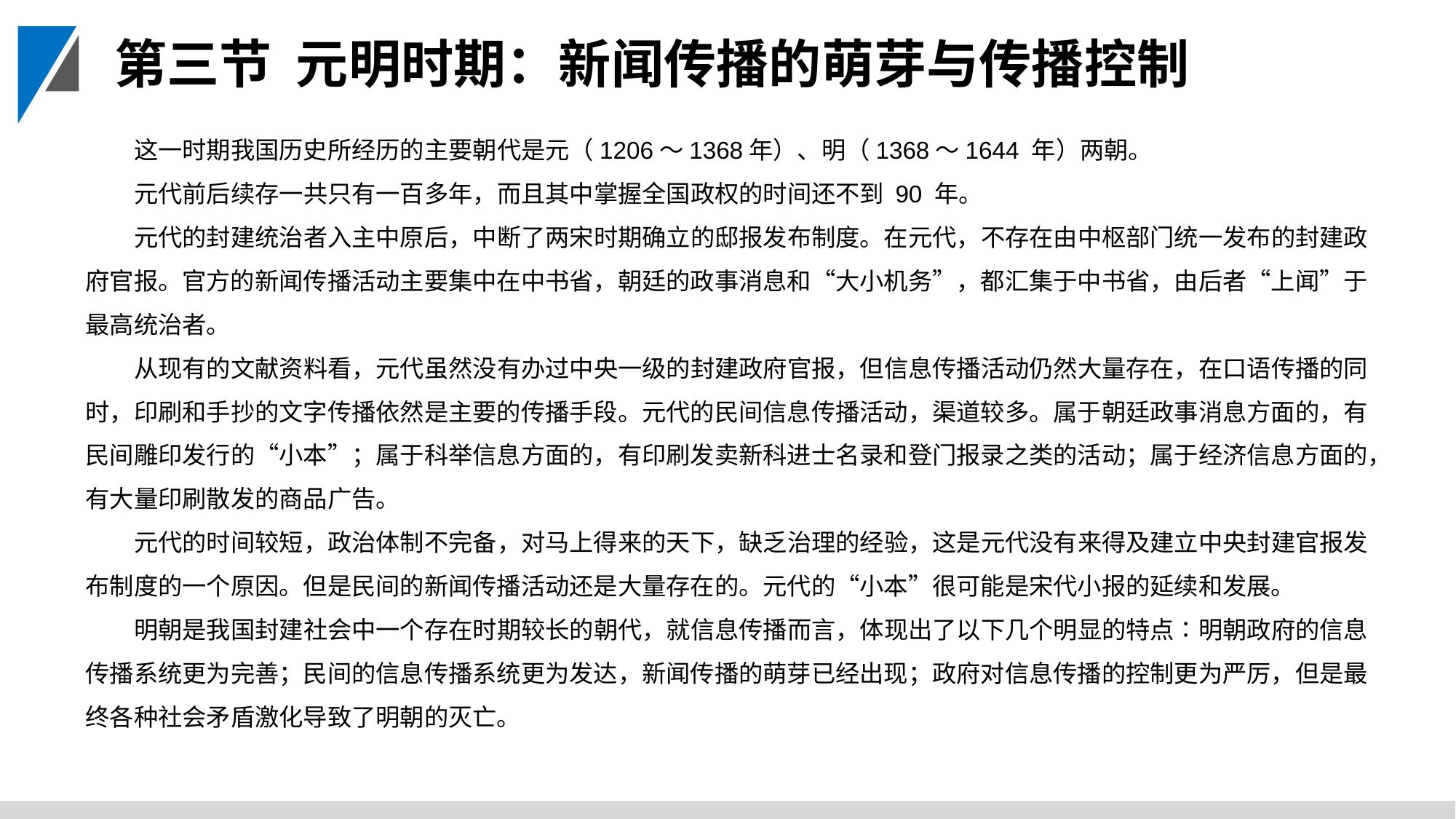

第三节  元明时期：新闻传播的萌芽与传播控制
这一时期我国历史所经历的主要朝代是元（1206～1368年）、明（1368～1644 年）两朝。
元代前后续存一共只有一百多年，而且其中掌握全国政权的时间还不到 90 年。
元代的封建统治者入主中原后，中断了两宋时期确立的邸报发布制度。在元代，不存在由中枢部门统一发布的封建政府官报。官方的新闻传播活动主要集中在中书省，朝廷的政事消息和“大小机务”，都汇集于中书省，由后者“上闻”于最高统治者。
从现有的文献资料看，元代虽然没有办过中央一级的封建政府官报，但信息传播活动仍然大量存在，在口语传播的同时，印刷和手抄的文字传播依然是主要的传播手段。元代的民间信息传播活动，渠道较多。属于朝廷政事消息方面的，有民间雕印发行的“小本”；属于科举信息方面的，有印刷发卖新科进士名录和登门报录之类的活动；属于经济信息方面的，有大量印刷散发的商品广告。
元代的时间较短，政治体制不完备，对马上得来的天下，缺乏治理的经验，这是元代没有来得及建立中央封建官报发布制度的一个原因。但是民间的新闻传播活动还是大量存在的。元代的“小本”很可能是宋代小报的延续和发展。
明朝是我国封建社会中一个存在时期较长的朝代，就信息传播而言，体现出了以下几个明显的特点∶明朝政府的信息传播系统更为完善；民间的信息传播系统更为发达，新闻传播的萌芽已经出现；政府对信息传播的控制更为严厉，但是最终各种社会矛盾激化导致了明朝的灭亡。